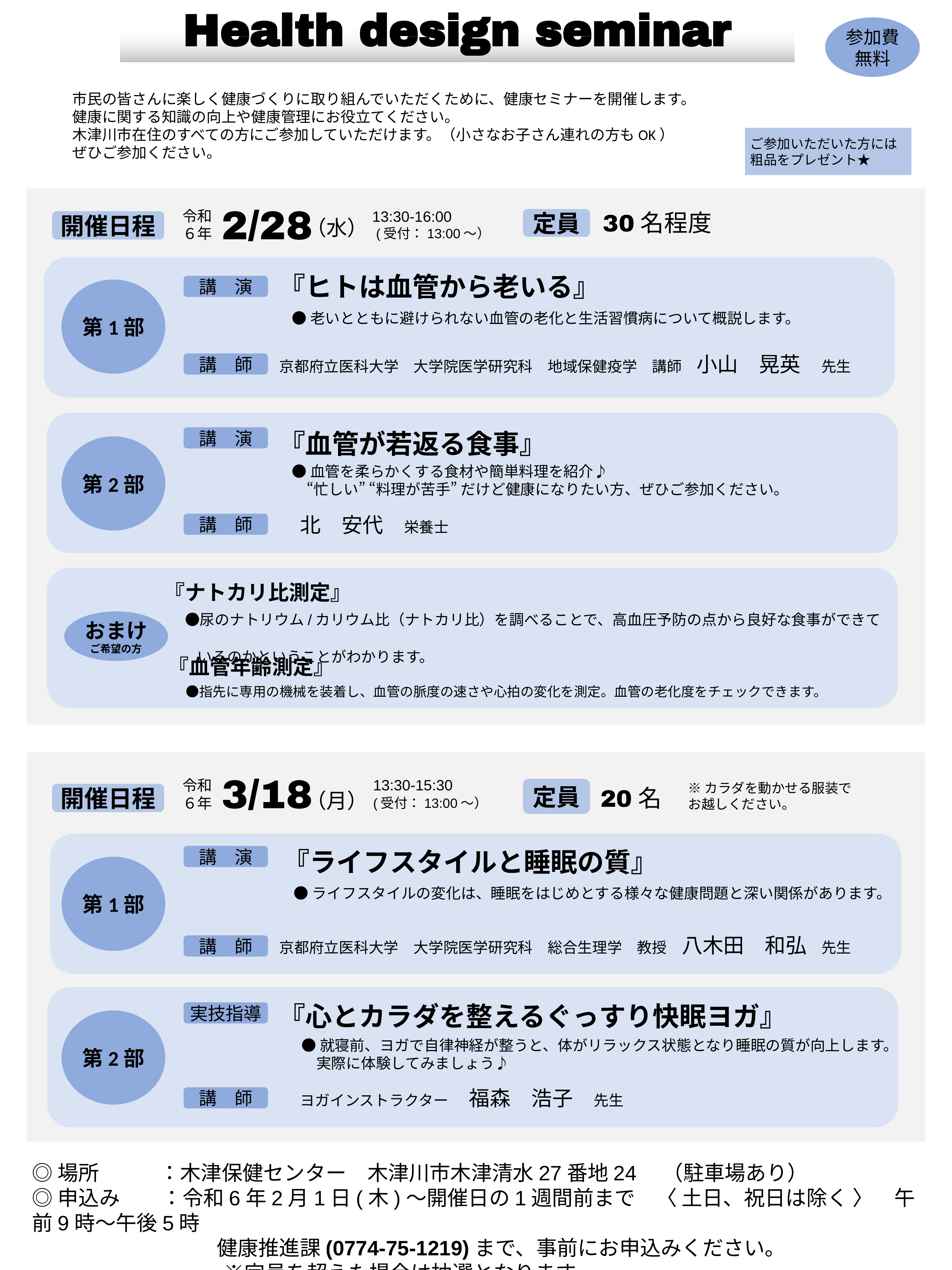

Health design seminar

参加費
無料
　市民の皆さんに楽しく健康づくりに取り組んでいただくために、健康セミナーを開催します。
　健康に関する知識の向上や健康管理にお役立てください。
　木津川市在住のすべての方にご参加していただけます。（小さなお子さん連れの方もOK）
　ぜひご参加ください。
ご参加いただいた方には
粗品をプレゼント★

2/28
令和
６年
13:30-16:00
 (受付：13:00～）
30名程度
定員
開催日程
（水）

『ヒトは血管から老いる』
講　演
第1部
●老いとともに避けられない血管の老化と生活習慣病について概説します。
京都府立医科大学　大学院医学研究科　地域保健疫学　講師　小山　晃英　先生
講　師

『血管が若返る食事』
講　演
第2部
●血管を柔らかくする食材や簡単料理を紹介♪
　“忙しい” “料理が苦手” だけど健康になりたい方、ぜひご参加ください。
北　安代　栄養士
講　師

『ナトカリ比測定』
　●尿のナトリウム/カリウム比（ナトカリ比）を調べることで、高血圧予防の点から良好な食事ができて
　　 いるのかということがわかります。

おまけ
ご希望の方
『血管年齢測定』
　●指先に専用の機械を装着し、血管の脈度の速さや心拍の変化を測定。血管の老化度をチェックできます。

3/18
13:30-15:30
(受付：13:00～）
令和
６年
※カラダを動かせる服装で
お越しください。
定員
20名
開催日程
（月）

『ライフスタイルと睡眠の質』
講　演
第1部
●ライフスタイルの変化は、睡眠をはじめとする様々な健康問題と深い関係があります。
京都府立医科大学　大学院医学研究科　総合生理学　教授　八木田　和弘　先生
講　師

『心とカラダを整えるぐっすり快眠ヨガ』
実技指導
第2部
●就寝前、ヨガで自律神経が整うと、体がリラックス状態となり睡眠の質が向上します。
　実際に体験してみましょう♪
ヨガインストラクター　福森　浩子　先生
講　師
◎場所  　　  ：木津保健センター　木津川市木津清水27番地24　（駐車場あり）
◎申込み　　：令和6年2月1日(木)～開催日の1週間前まで　〈 土日、祝日は除く 〉　午前9時～午後5時
　　　　　　　 　   健康推進課(0774-75-1219)まで、事前にお申込みください。
　　　　　　　　　 ※定員を超えた場合は抽選となります。